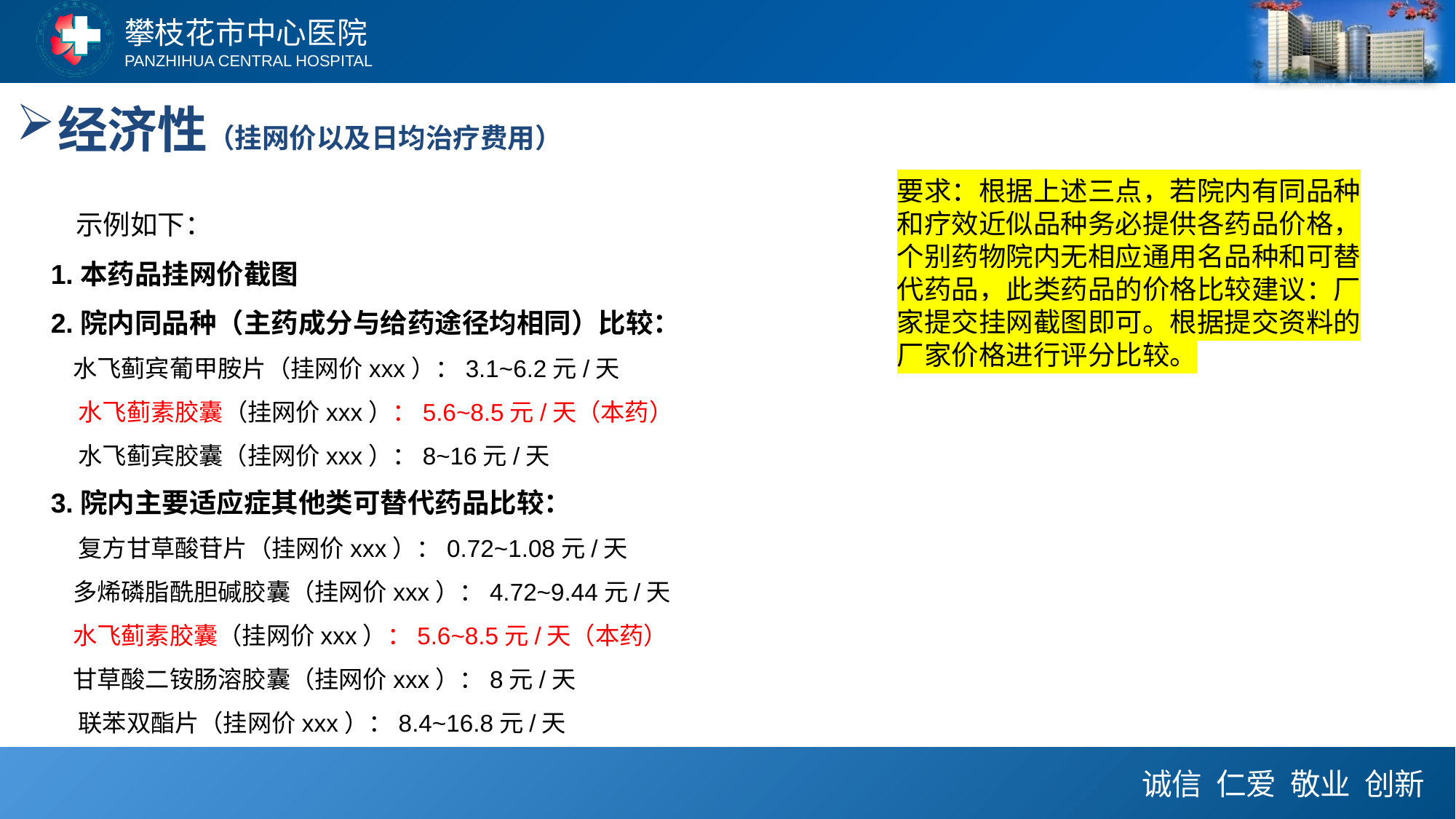

经济性（挂网价以及日均治疗费用）
要求：根据上述三点，若院内有同品种和疗效近似品种务必提供各药品价格，个别药物院内无相应通用名品种和可替代药品，此类药品的价格比较建议：厂家提交挂网截图即可。根据提交资料的厂家价格进行评分比较。
   示例如下：
1.本药品挂网价截图
2.院内同品种（主药成分与给药途径均相同）比较：
   水飞蓟宾葡甲胺片（挂网价xxx）：3.1~6.2元/天
    水飞蓟素胶囊（挂网价xxx）：5.6~8.5元/天（本药）
    水飞蓟宾胶囊（挂网价xxx）：8~16元/天
3.院内主要适应症其他类可替代药品比较：
    复方甘草酸苷片（挂网价xxx）：0.72~1.08元/天
   多烯磷脂酰胆碱胶囊（挂网价xxx）：4.72~9.44元/天
   水飞蓟素胶囊（挂网价xxx）：5.6~8.5元/天（本药）
   甘草酸二铵肠溶胶囊（挂网价xxx）：8元/天
    联苯双酯片（挂网价xxx）：8.4~16.8元/天